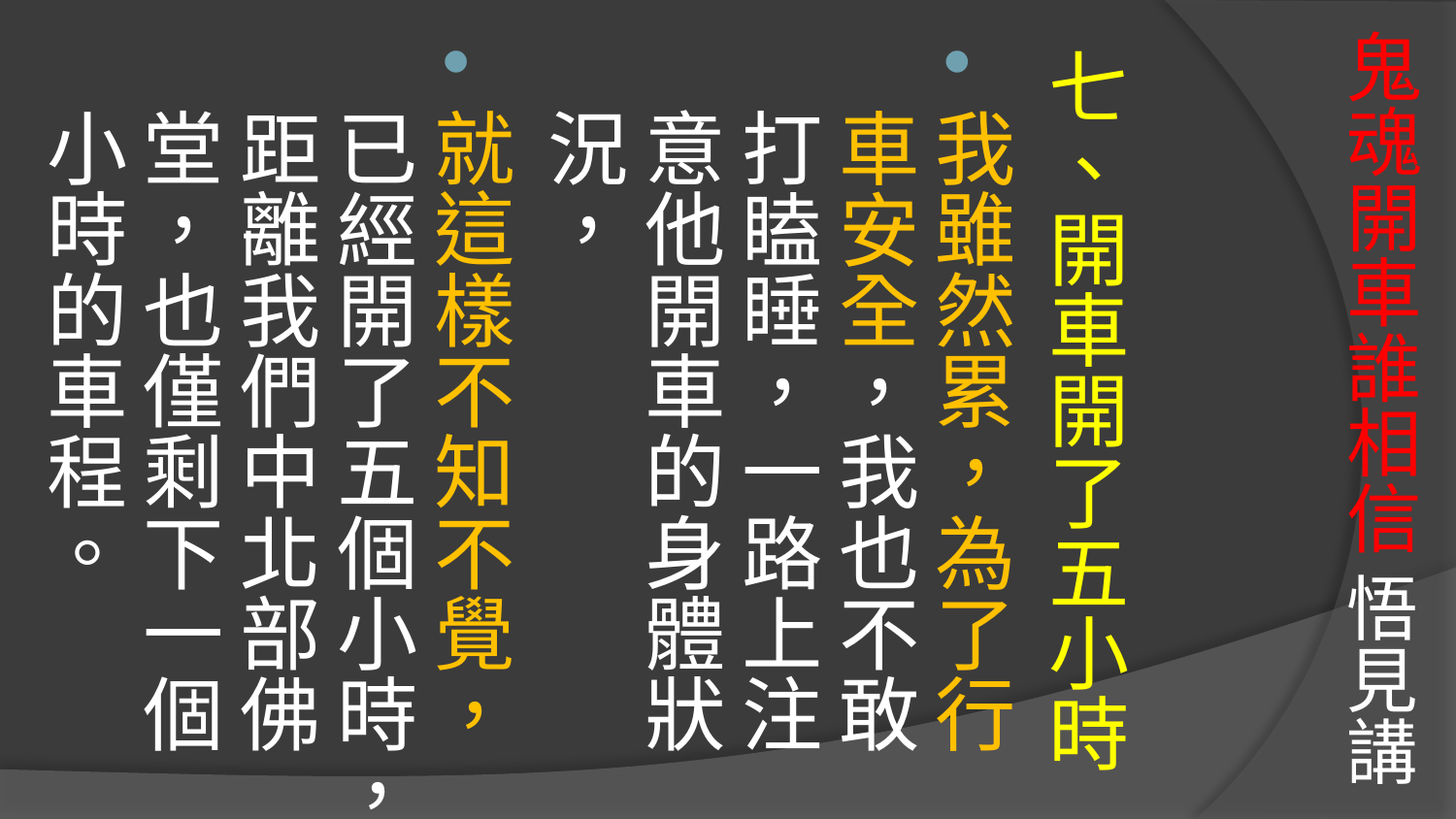

# 鬼魂開車誰相信 悟見講
七、開車開了五小時
我雖然累，為了行車安全，我也不敢打瞌睡，一路上注意他開車的身體狀況，
就這樣不知不覺，已經開了五個小時，距離我們中北部佛堂，也僅剩下一個小時的車程。